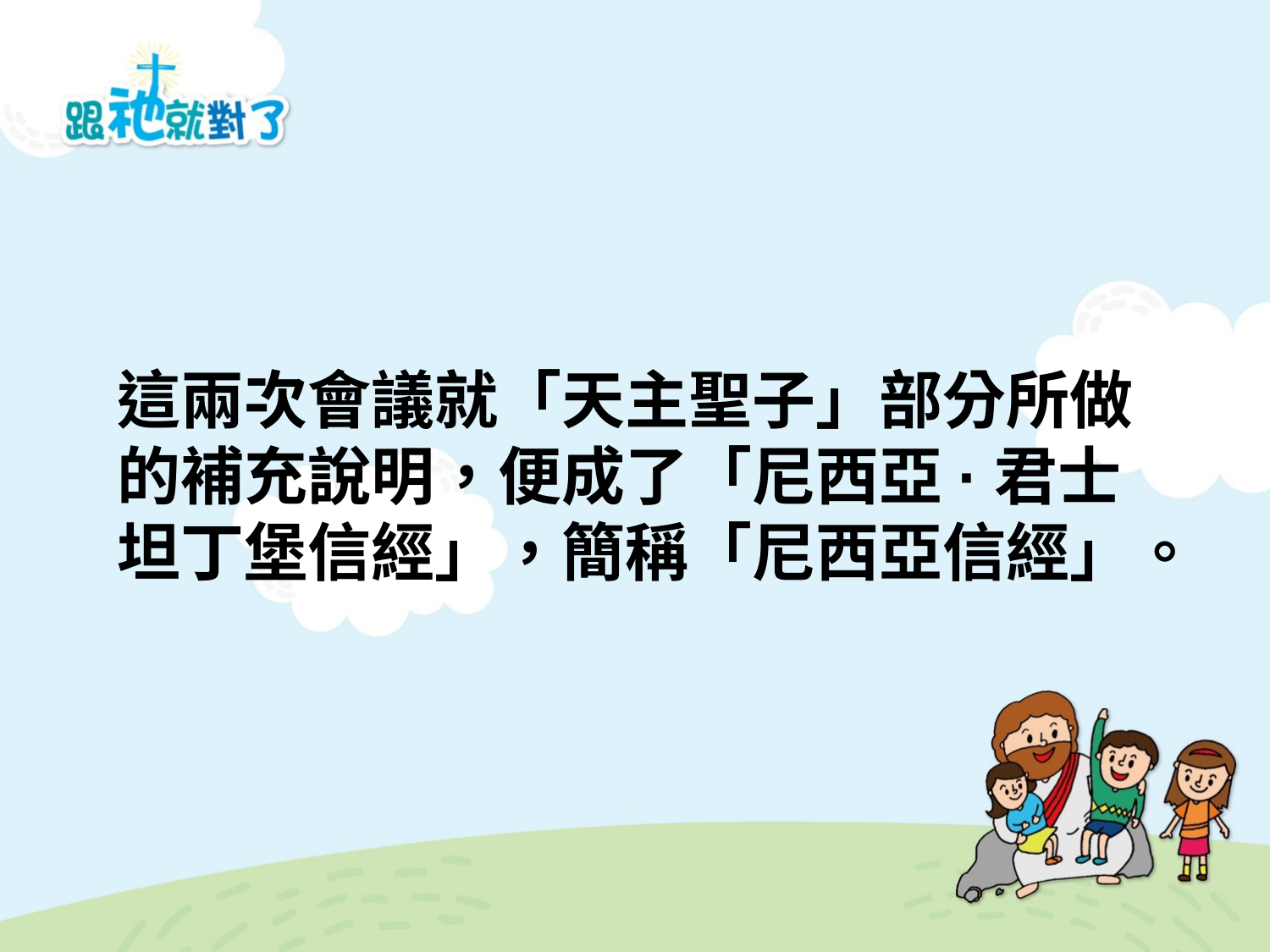

這兩次會議就「天主聖子」部分所做的補充說明，便成了「尼西亞·君士坦丁堡信經」，簡稱「尼西亞信經」。